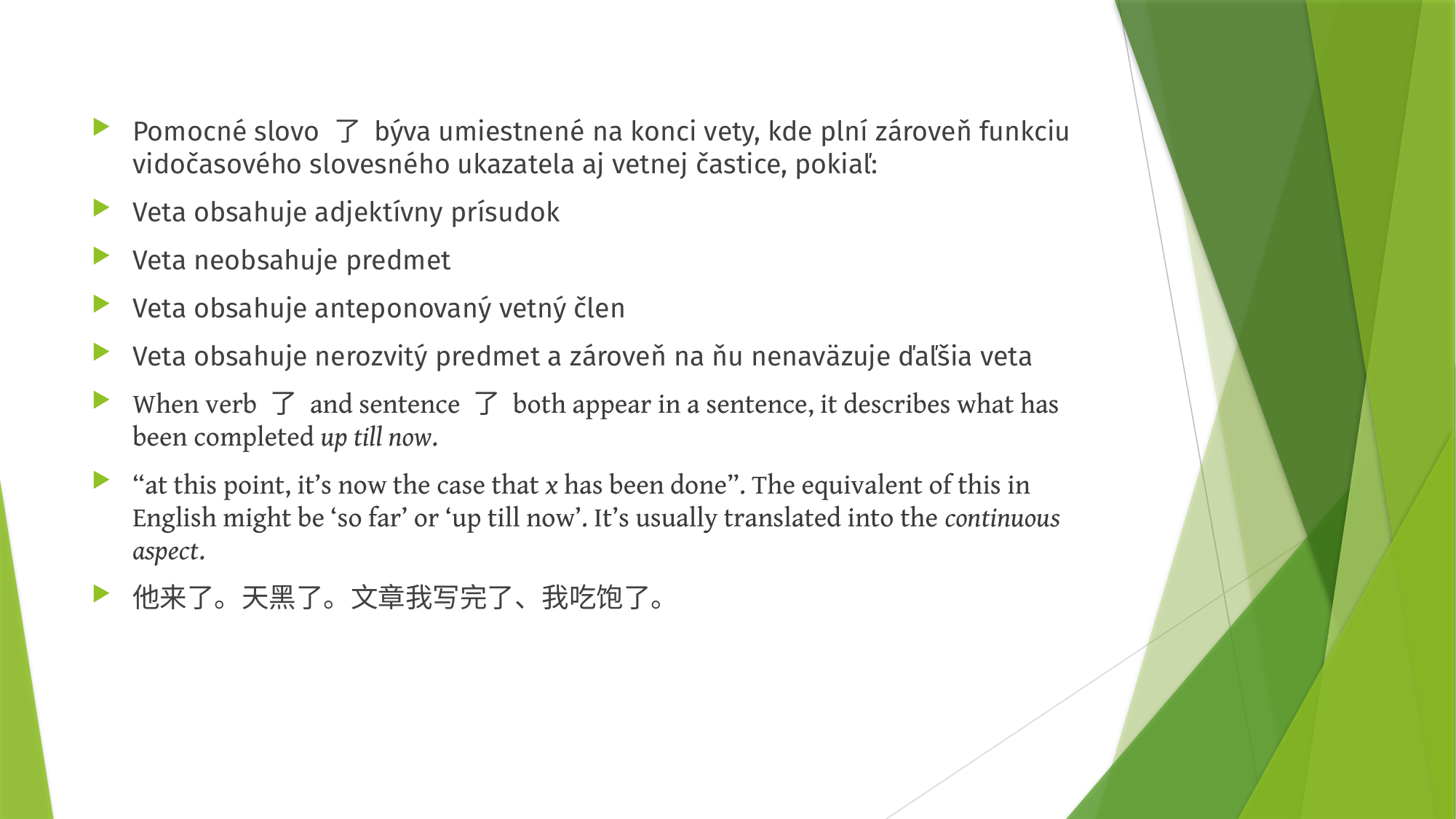

Pomocné slovo 了 býva umiestnené na konci vety, kde plní zároveň funkciu vidočasového slovesného ukazatela aj vetnej častice, pokiaľ:
Veta obsahuje adjektívny prísudok
Veta neobsahuje predmet
Veta obsahuje anteponovaný vetný člen
Veta obsahuje nerozvitý predmet a zároveň na ňu nenaväzuje ďaľšia veta
When verb 了 and sentence 了 both appear in a sentence, it describes what has been completed up till now.
“at this point, it’s now the case that x has been done”. The equivalent of this in English might be ‘so far’ or ‘up till now’. It’s usually translated into the continuous aspect.
他来了。天黑了。文章我写完了、我吃饱了。